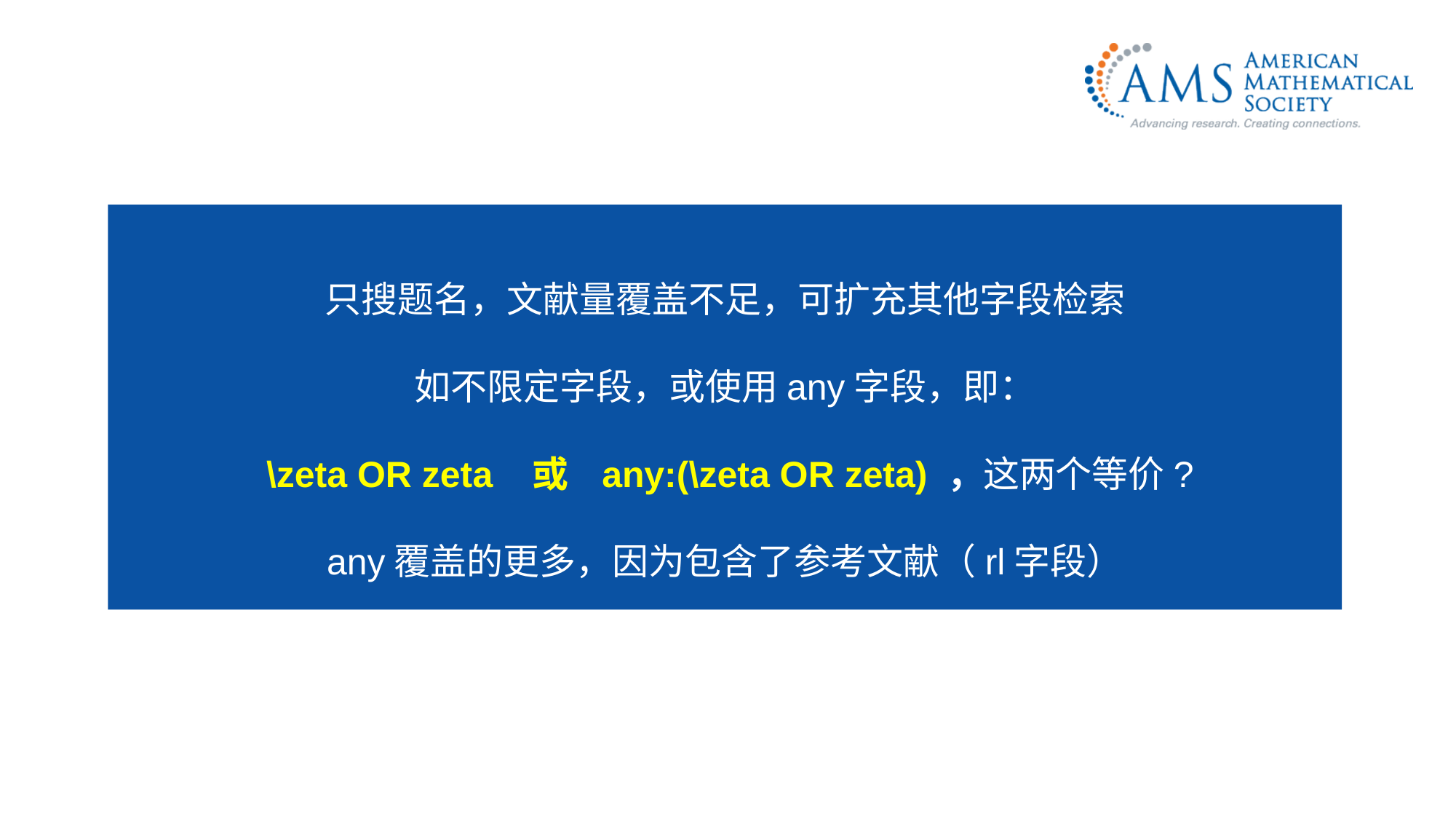

只搜题名，文献量覆盖不足，可扩充其他字段检索
如不限定字段，或使用any字段，即：
 \zeta OR zeta   或   any:(\zeta OR zeta) ，这两个等价?
any覆盖的更多，因为包含了参考文献（rl字段）